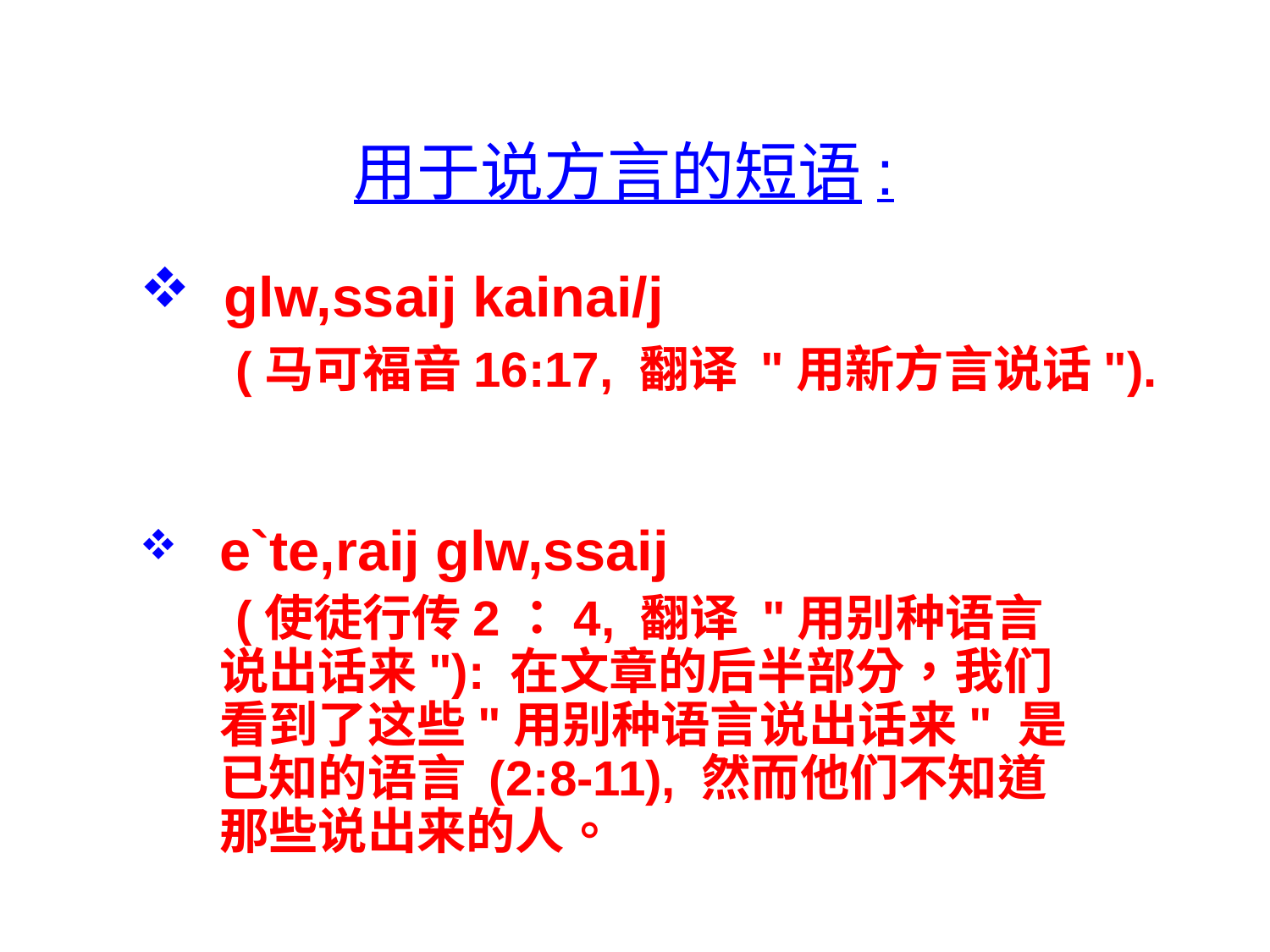

# 用于说方言的短语:
glw,ssaij kainai/j
       (马可福音16:17, 翻译 "用新方言说话").
e`te,raij glw,ssaij
       (使徒行传2：4, 翻译 "用别种语言说出话来"): 在文章的后半部分，我们看到了这些"用别种语言说出话来" 是已知的语言 (2:8-11), 然而他们不知道那些说出来的人。